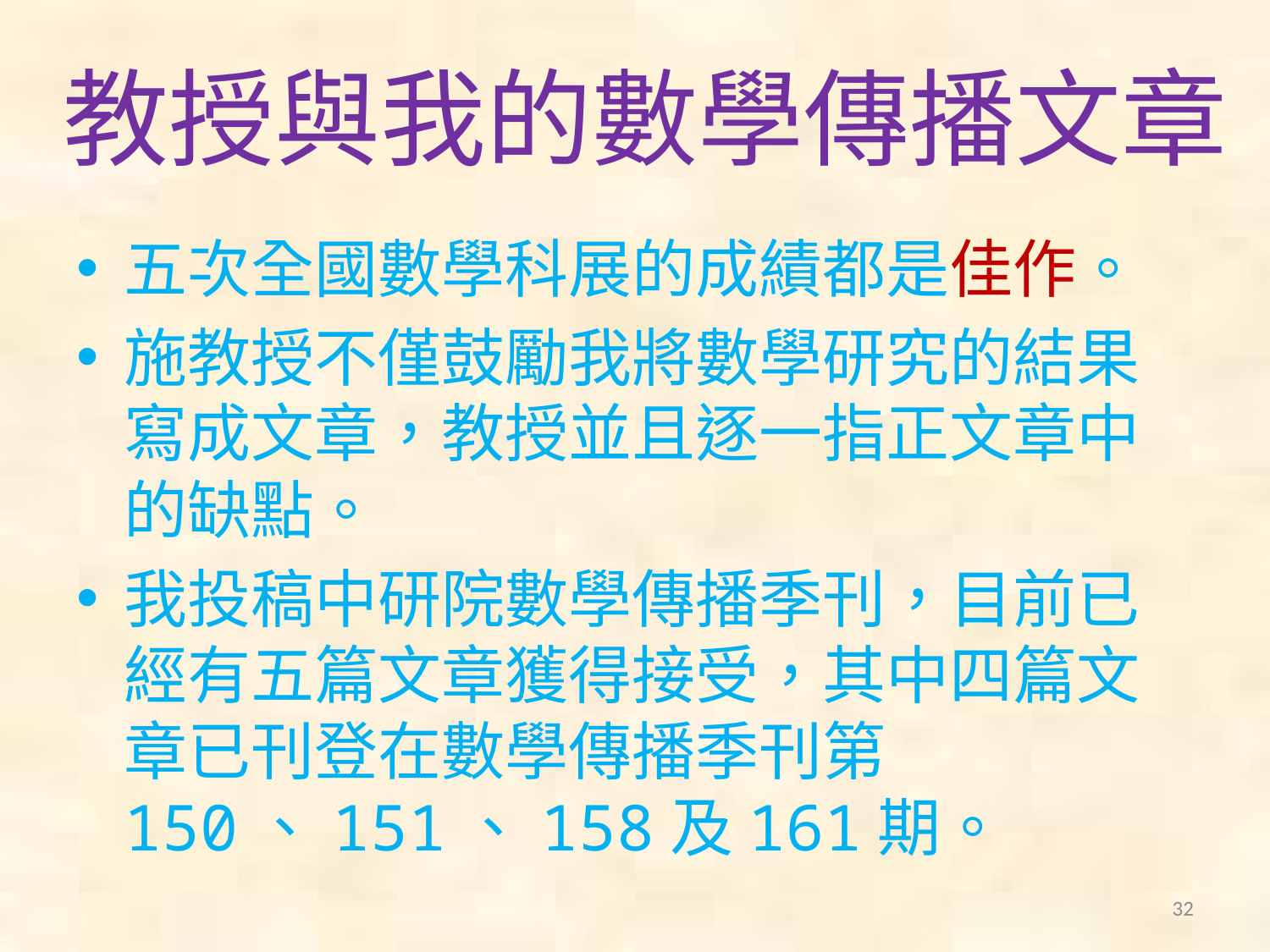

# 教授與我的數學傳播文章
五次全國數學科展的成績都是佳作。
施教授不僅鼓勵我將數學研究的結果寫成文章，教授並且逐一指正文章中的缺點。
我投稿中研院數學傳播季刊，目前已經有五篇文章獲得接受，其中四篇文章已刊登在數學傳播季刊第150、151、158及161期。
32